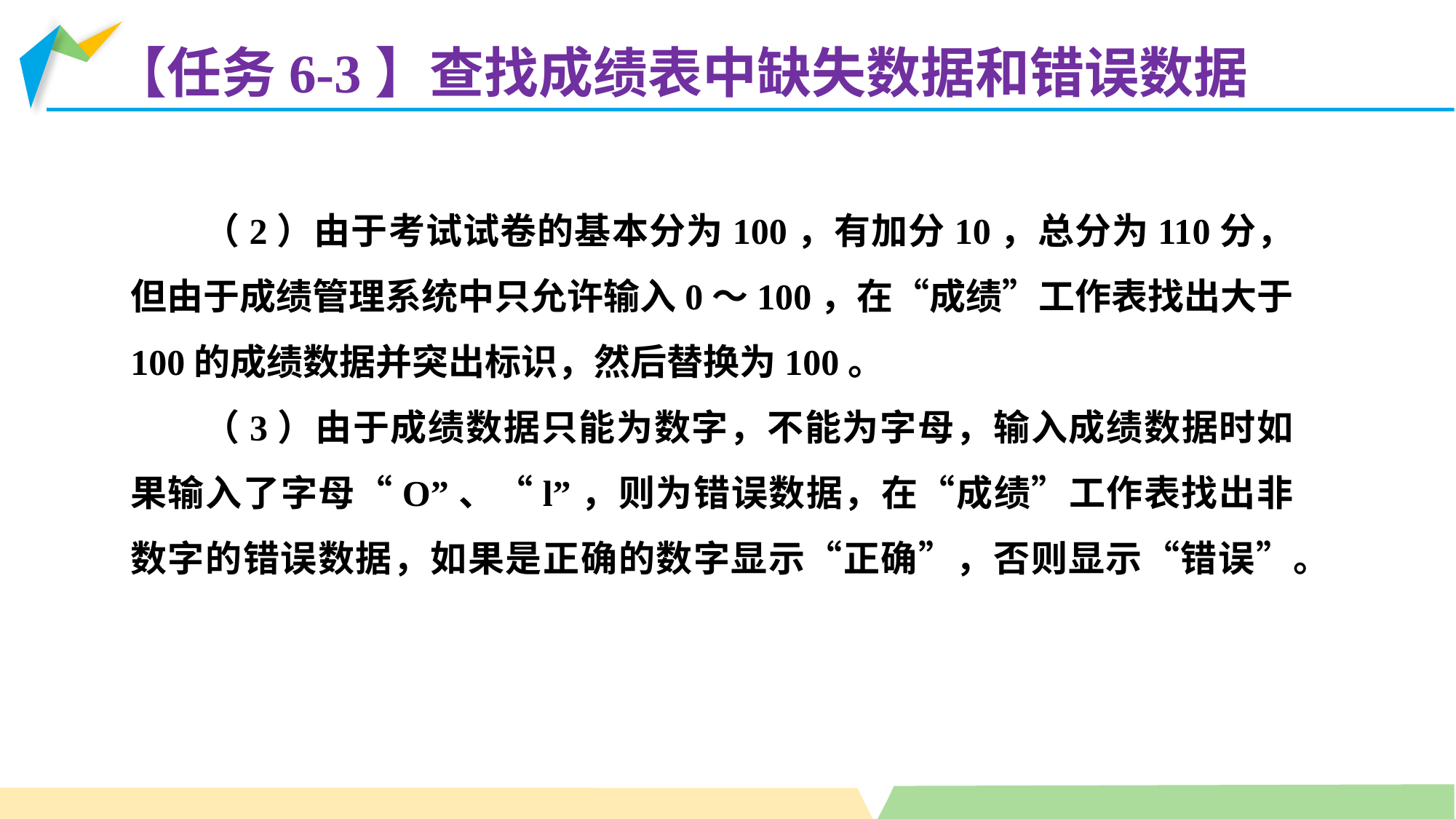

【任务6-3】查找成绩表中缺失数据和错误数据
（2）由于考试试卷的基本分为100，有加分10，总分为110分，但由于成绩管理系统中只允许输入0～100，在“成绩”工作表找出大于100的成绩数据并突出标识，然后替换为100。
（3）由于成绩数据只能为数字，不能为字母，输入成绩数据时如果输入了字母“O”、“l”，则为错误数据，在“成绩”工作表找出非数字的错误数据，如果是正确的数字显示“正确”，否则显示“错误”。